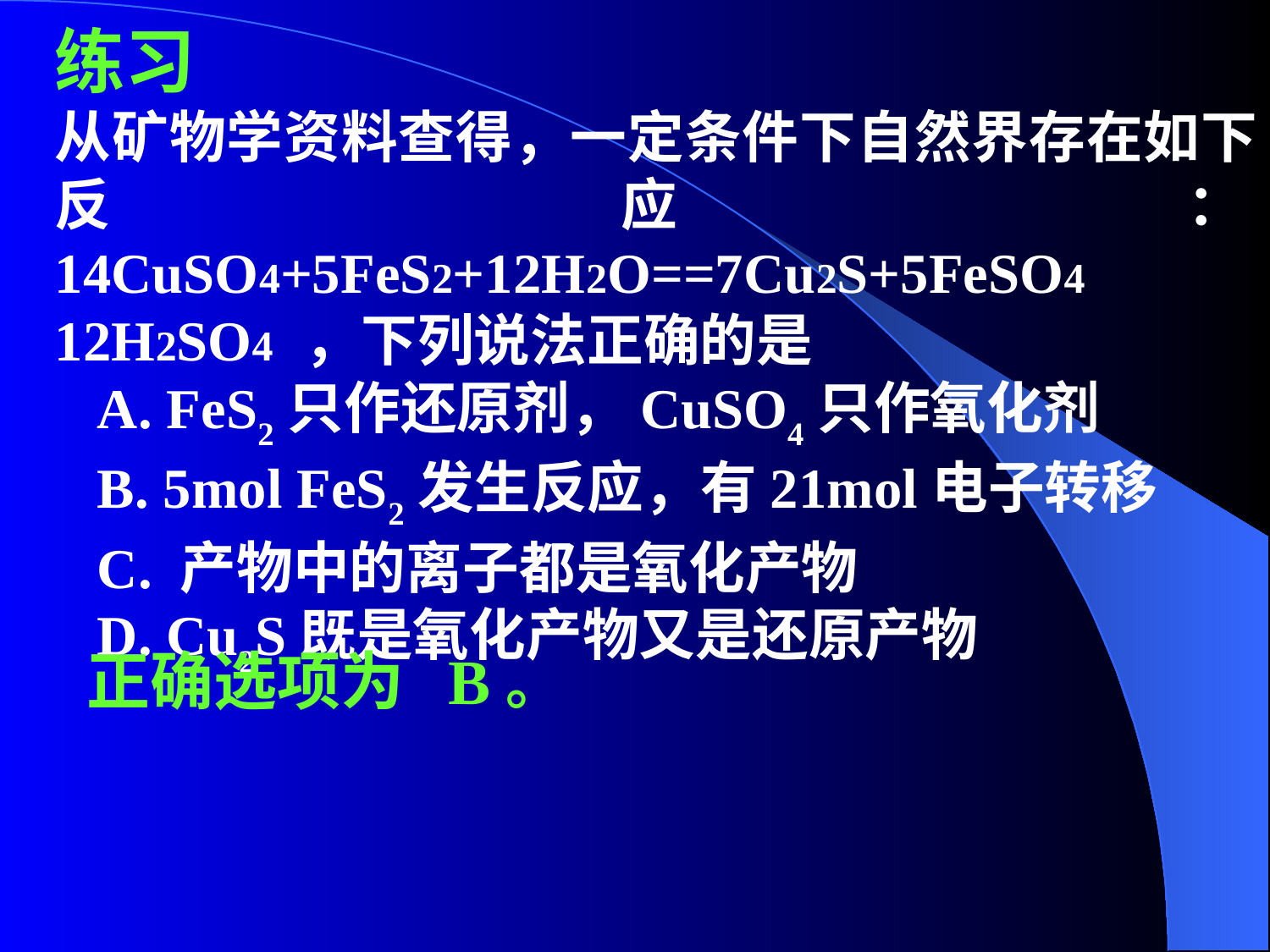

练习
从矿物学资料查得，一定条件下自然界存在如下反应：14CuSO4+5FeS2+12H2O==7Cu2S+5FeSO4 12H2SO4  ，下列说法正确的是
   A. FeS2只作还原剂，CuSO4只作氧化剂
   B. 5mol FeS2发生反应，有21mol电子转移
   C. 产物中的离子都是氧化产物
   D. Cu2S既是氧化产物又是还原产物

正确选项为  B。

74